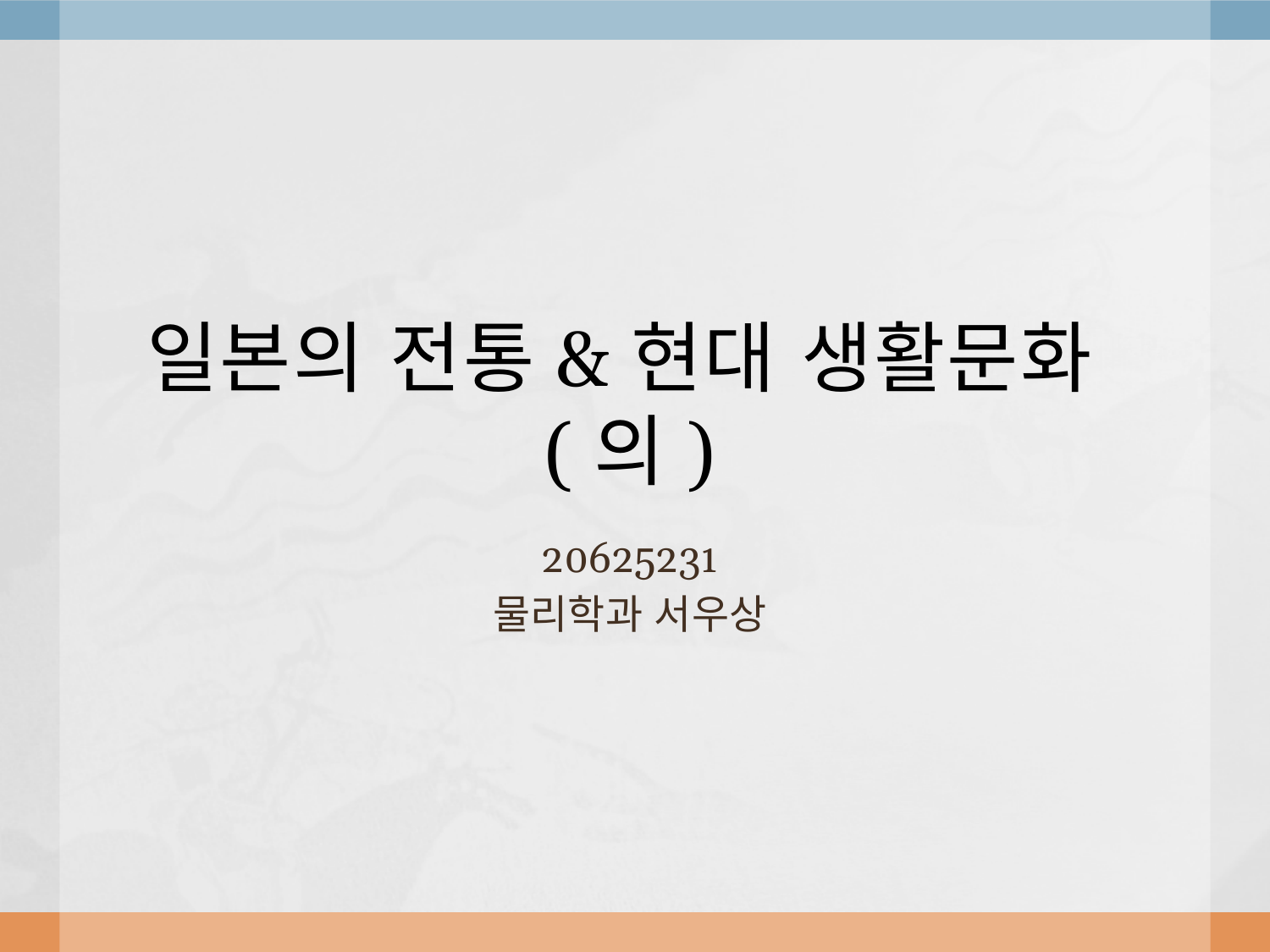

# 일본의 전통&현대 생활문화(의)
20625231
물리학과 서우상